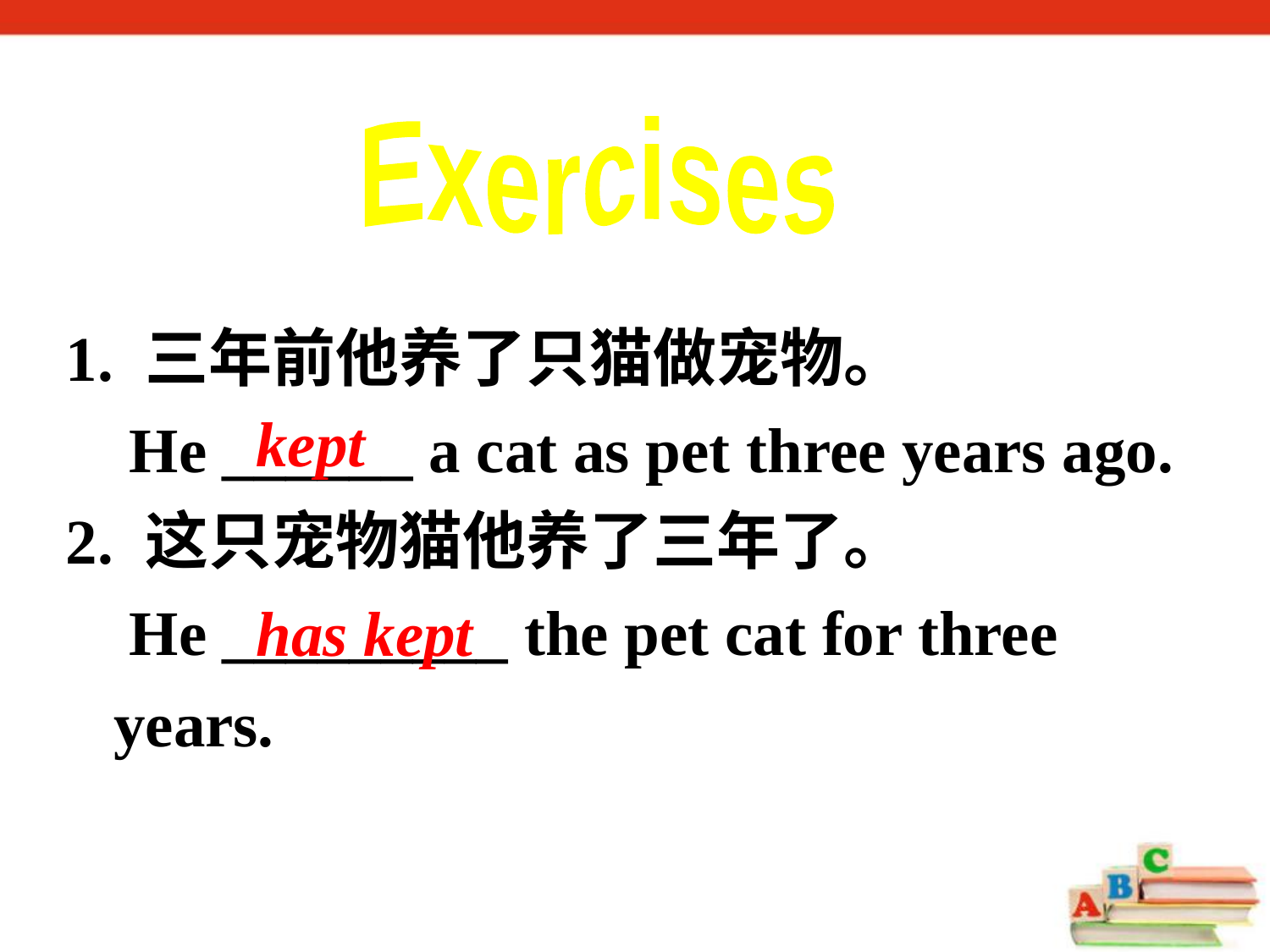

Exercises
1. 三年前他养了只猫做宠物。
    He ______ a cat as pet three years ago.
2. 这只宠物猫他养了三年了。
    He _________ the pet cat for three  	years.
kept
has kept